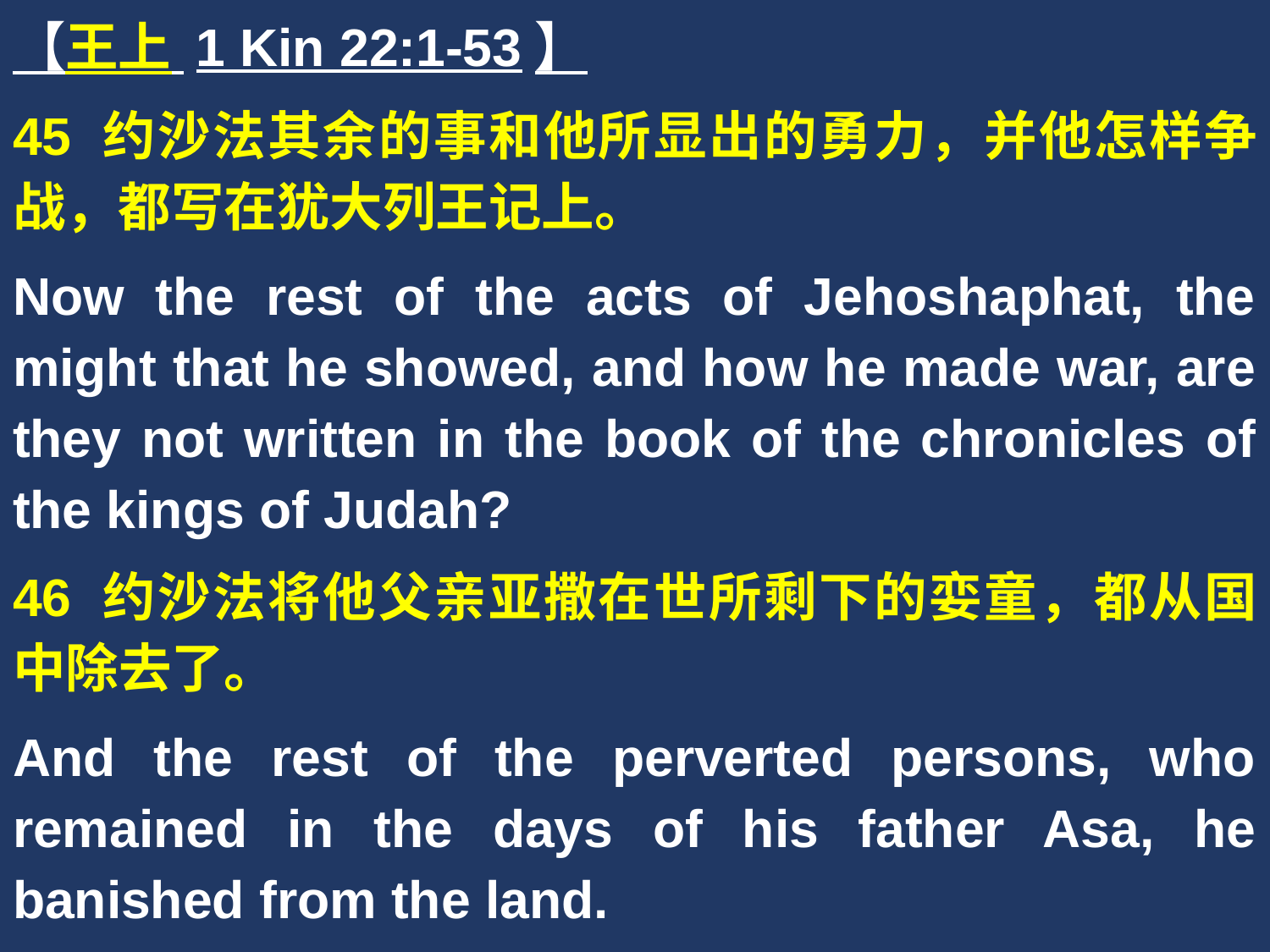

【王上 1 Kin 22:1-53】
45 约沙法其余的事和他所显出的勇力，并他怎样争战，都写在犹大列王记上。
Now the rest of the acts of Jehoshaphat, the might that he showed, and how he made war, are they not written in the book of the chronicles of the kings of Judah?
46 约沙法将他父亲亚撒在世所剩下的娈童，都从国中除去了。
And the rest of the perverted persons, who remained in the days of his father Asa, he banished from the land.